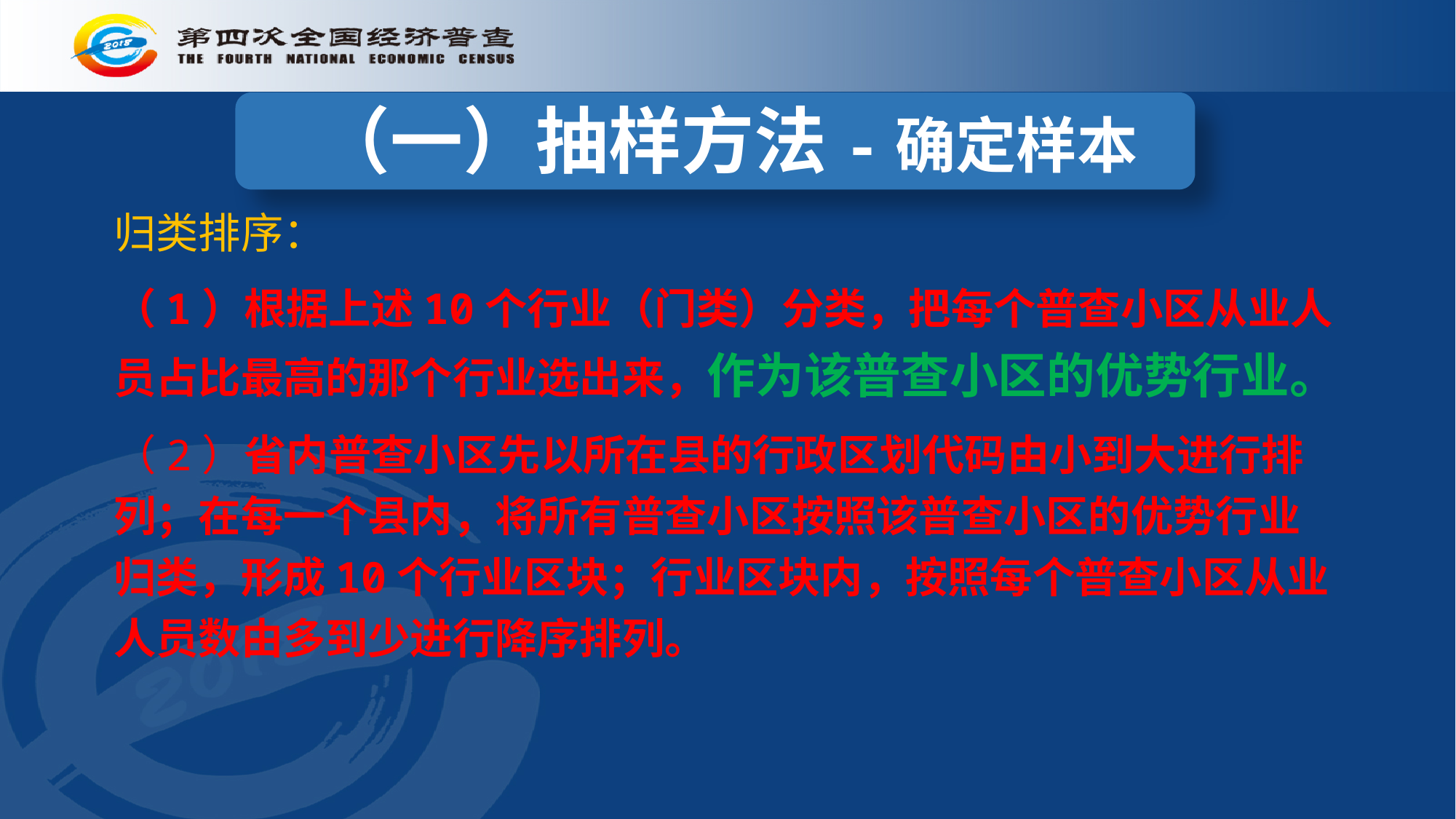

（一）抽样方法-确定样本
归类排序：
（1）根据上述10个行业（门类）分类，把每个普查小区从业人员占比最高的那个行业选出来，作为该普查小区的优势行业。
（2）省内普查小区先以所在县的行政区划代码由小到大进行排列；在每一个县内，将所有普查小区按照该普查小区的优势行业归类，形成10个行业区块；行业区块内，按照每个普查小区从业人员数由多到少进行降序排列。